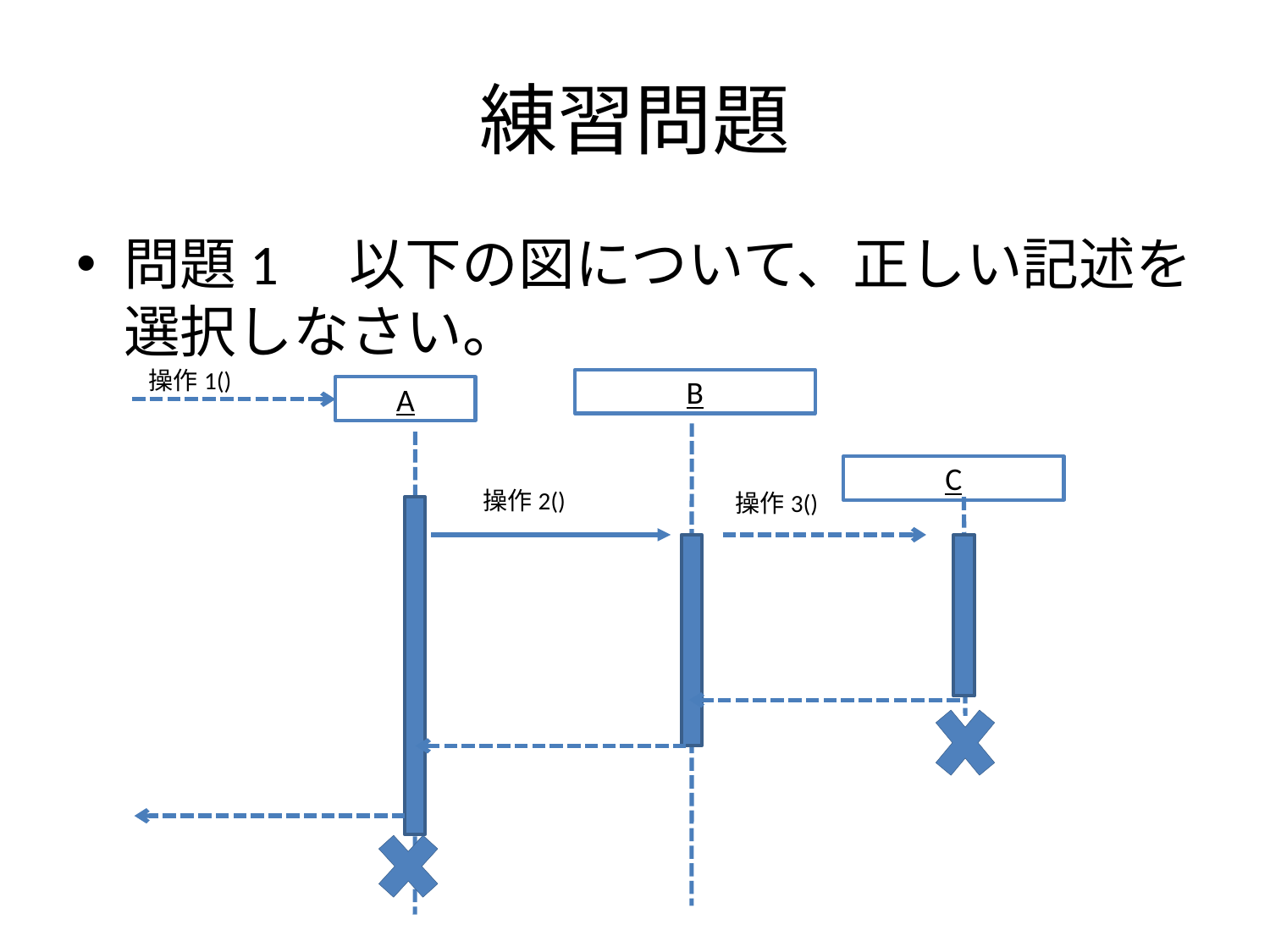

# 練習問題
問題1　以下の図について、正しい記述を選択しなさい。
操作1()
B
A
C
操作2()
操作3()